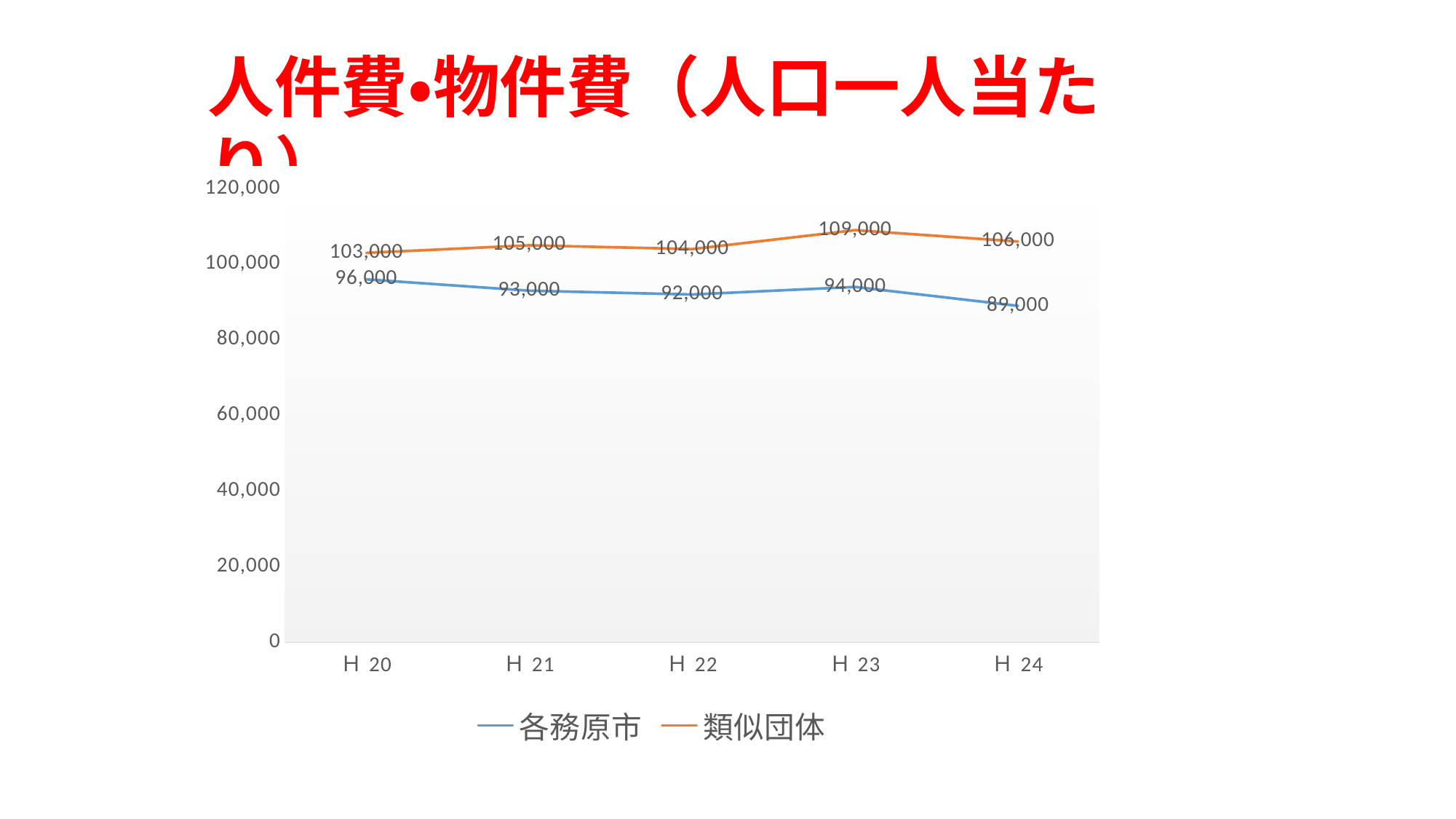

人件費・物件費（人口一人当たり）

### Chart

| Category | 各務原市 | 類似団体 |
|---|---|---|
| Ｈ20 | 96000.0 | 103000.0 |
| Ｈ21 | 93000.0 | 105000.0 |
| Ｈ22 | 92000.0 | 104000.0 |
| Ｈ23 | 94000.0 | 109000.0 |
| Ｈ24 | 89000.0 | 106000.0 |